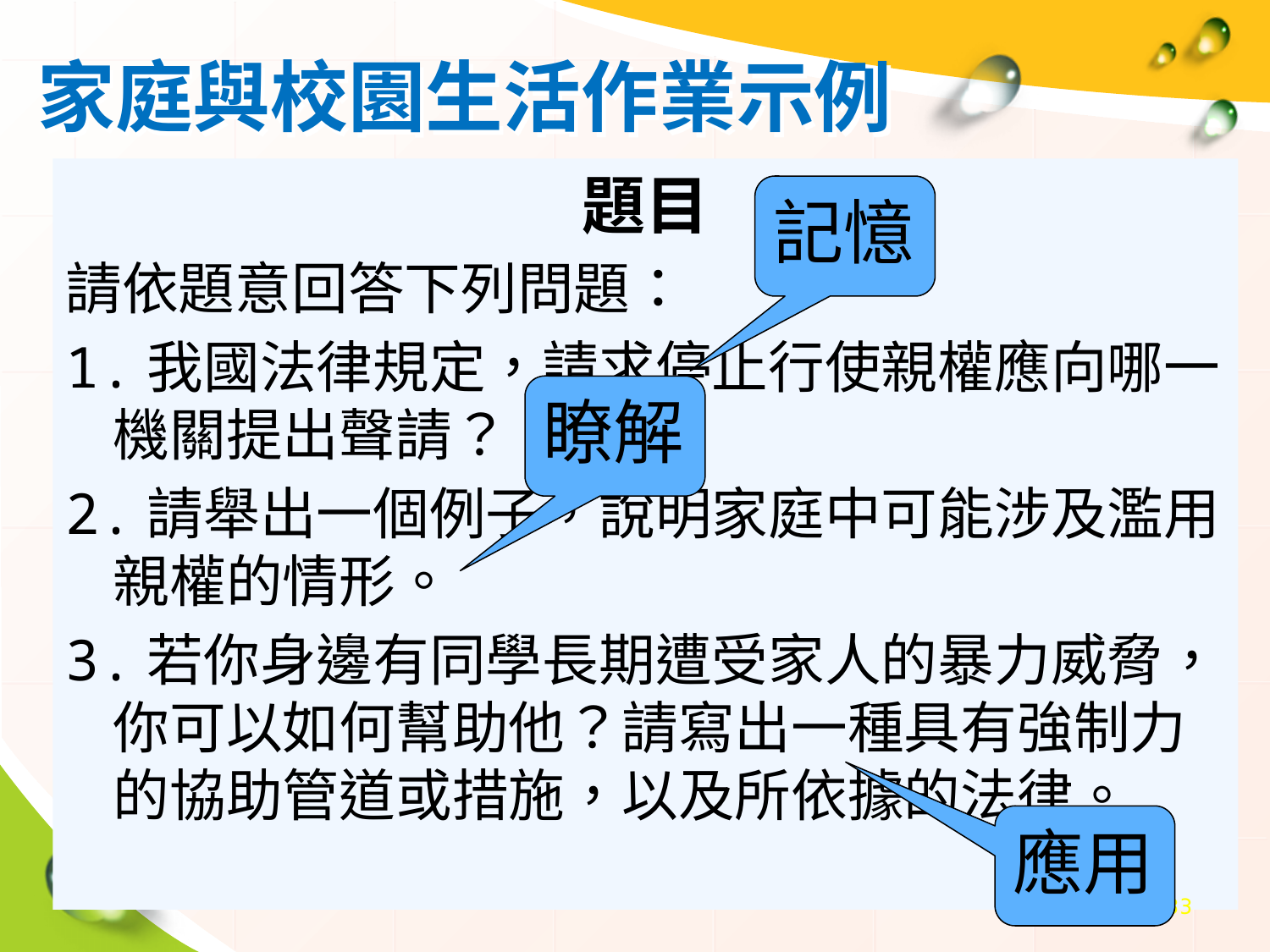

家庭與校園生活作業示例
題目
請依題意回答下列問題：
1.我國法律規定，請求停止行使親權應向哪一機關提出聲請？
2.請舉出一個例子，說明家庭中可能涉及濫用親權的情形。
3.若你身邊有同學長期遭受家人的暴力威脅，你可以如何幫助他？請寫出一種具有強制力的協助管道或措施，以及所依據的法律。

記憶
瞭解
應用
2012/8/10
33
33